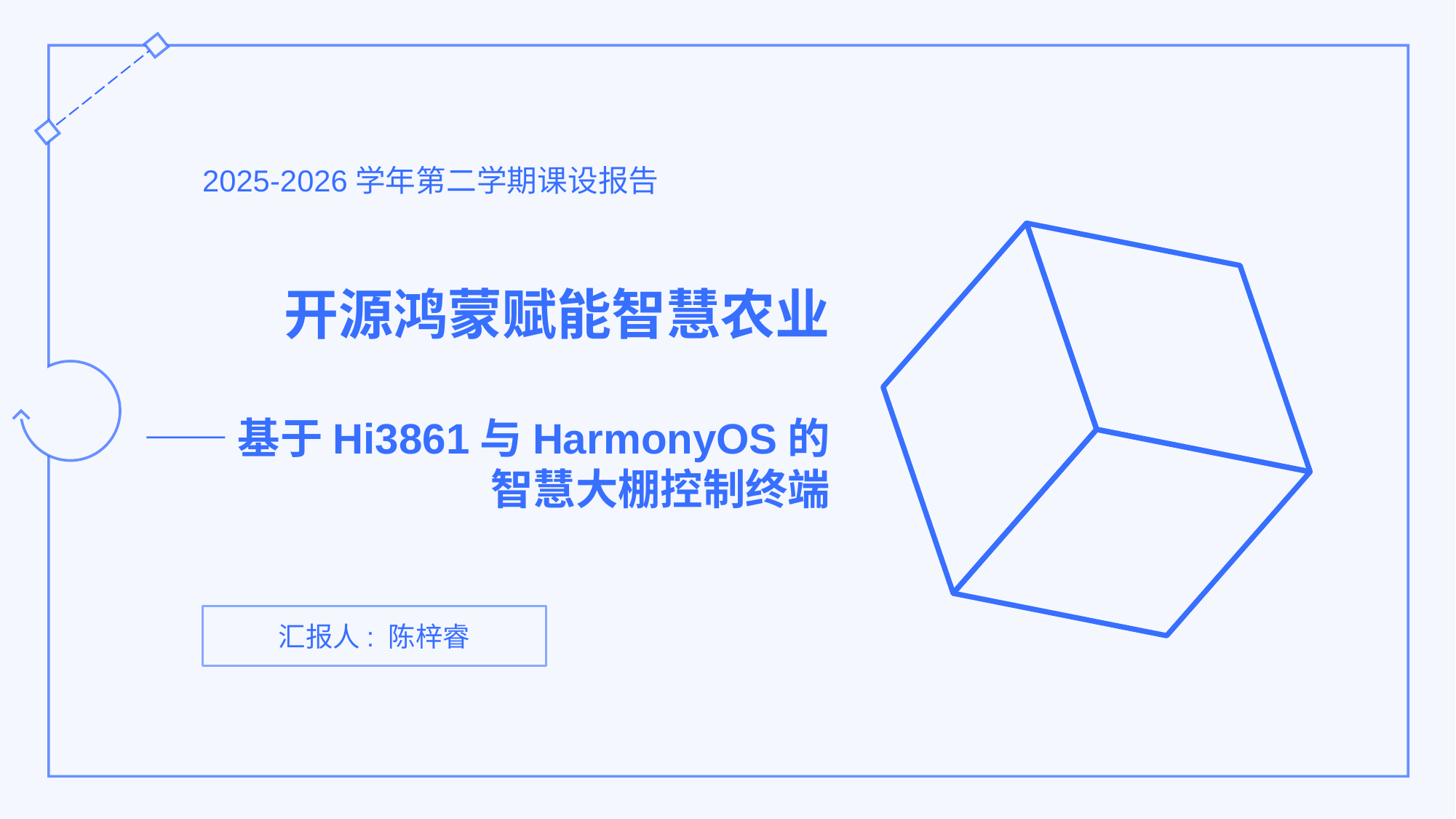

2025-2026学年第二学期课设报告
# 开源鸿蒙赋能智慧农业 —— 基于Hi3861与HarmonyOS的 智慧大棚控制终端
汇报人: 陈梓睿